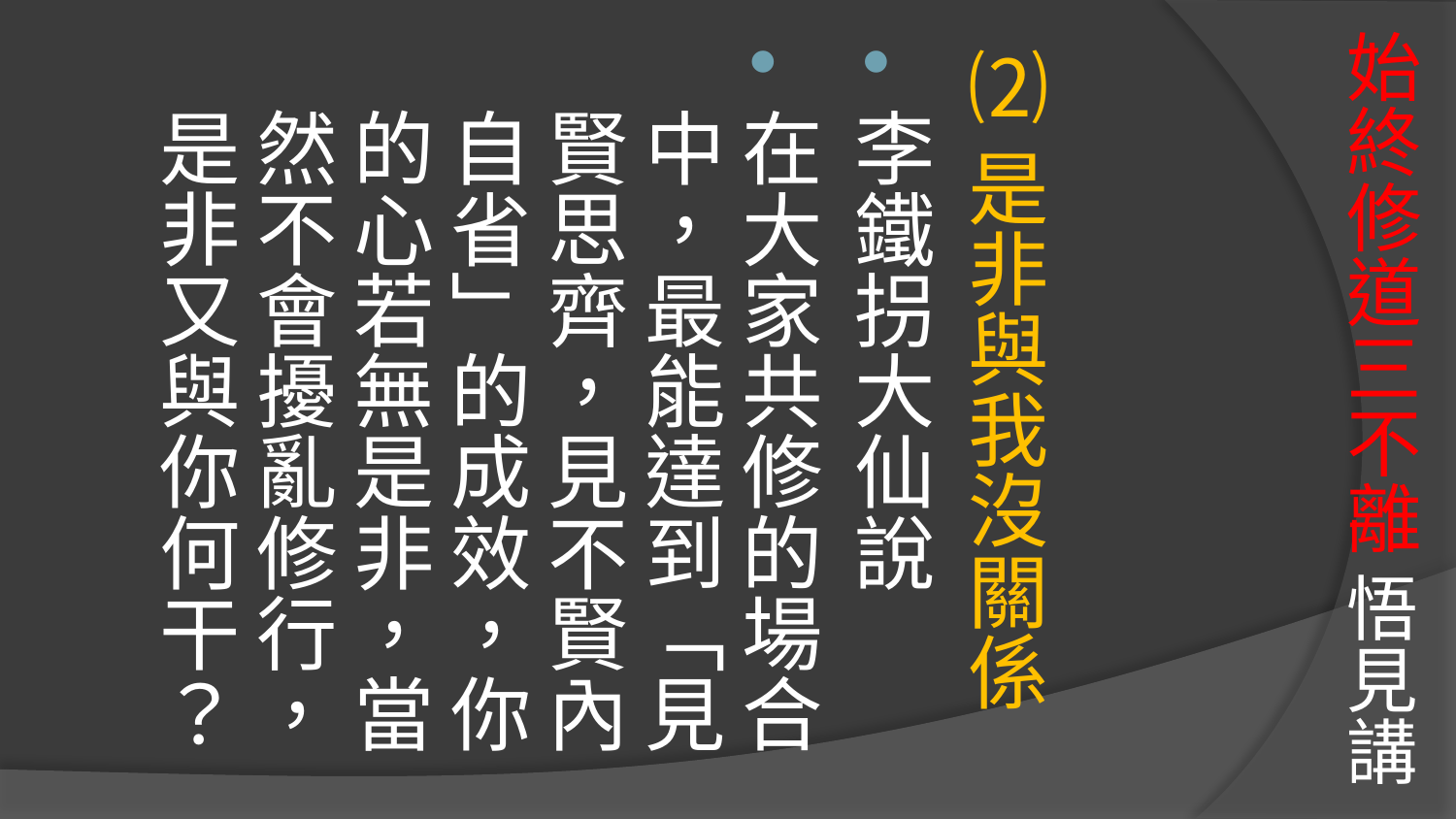

# 始終修道三不離 悟見講
⑵是非與我沒關係
李鐵拐大仙說
在大家共修的場合中，最能達到「見賢思齊，見不賢內自省」的成效，你的心若無是非，當然不會擾亂修行，是非又與你何干？